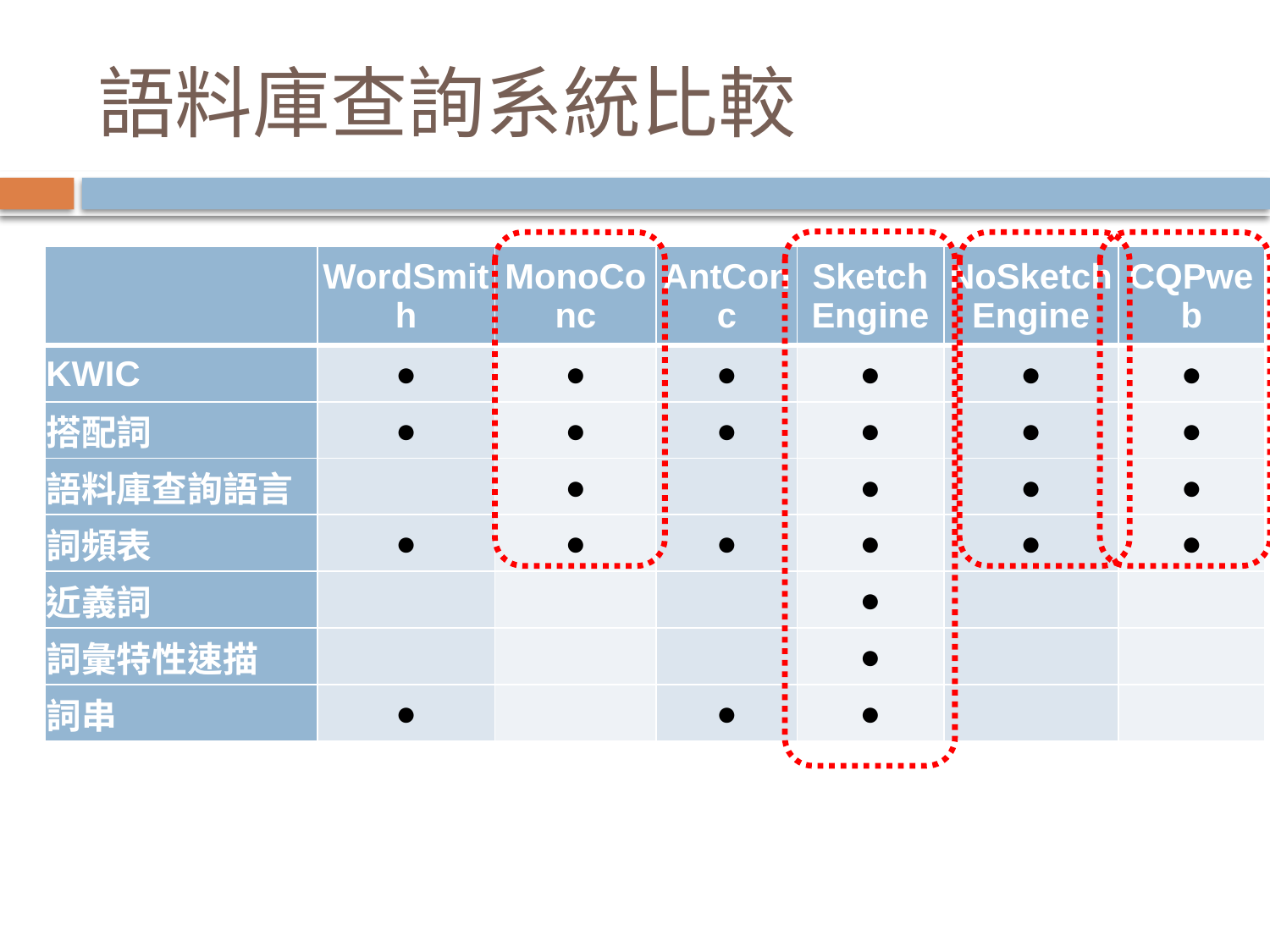

# 語料庫查詢系統比較

|  | WordSmith | MonoConc | AntConc | Sketch Engine | NoSketch Engine | CQPweb |
| --- | --- | --- | --- | --- | --- | --- |
| KWIC | ● | ● | ● | ● | ● | ● |
| 搭配詞 | ● | ● | ● | ● | ● | ● |
| 語料庫查詢語言 |  | ● |  | ● | ● | ● |
| 詞頻表 | ● | ● | ● | ● | ● | ● |
| 近義詞 |  |  |  | ● |  |  |
| 詞彙特性速描 |  |  |  | ● |  |  |
| 詞串 | ● |  | ● | ● |  |  |